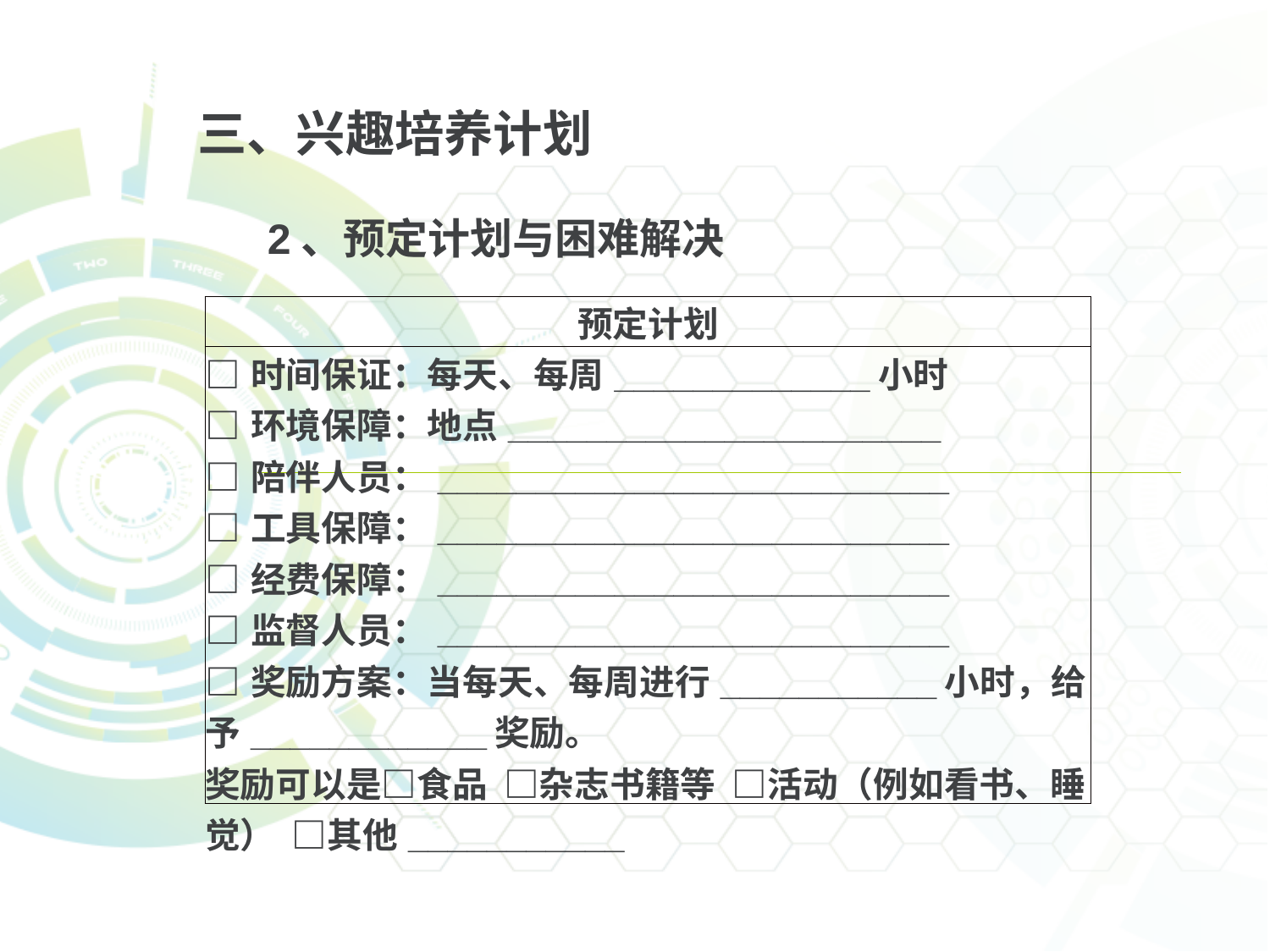

三、兴趣培养计划
2、预定计划与困难解决
| 预定计划 |
| --- |
| □时间保证：每天、每周\_\_\_\_\_\_\_\_\_\_\_\_\_小时 □环境保障：地点\_\_\_\_\_\_\_\_\_\_\_\_\_\_\_\_\_\_\_\_\_\_ □陪伴人员：\_\_\_\_\_\_\_\_\_\_\_\_\_\_\_\_\_\_\_\_\_\_\_\_\_\_ □工具保障：\_\_\_\_\_\_\_\_\_\_\_\_\_\_\_\_\_\_\_\_\_\_\_\_\_\_ □经费保障：\_\_\_\_\_\_\_\_\_\_\_\_\_\_\_\_\_\_\_\_\_\_\_\_\_\_ □监督人员：\_\_\_\_\_\_\_\_\_\_\_\_\_\_\_\_\_\_\_\_\_\_\_\_\_\_ □奖励方案：当每天、每周进行\_\_\_\_\_\_\_\_\_\_\_小时，给予\_\_\_\_\_\_\_\_\_\_\_\_奖励。 奖励可以是□食品 □杂志书籍等 □活动（例如看书、睡觉） □其他\_\_\_\_\_\_\_\_\_\_\_ |